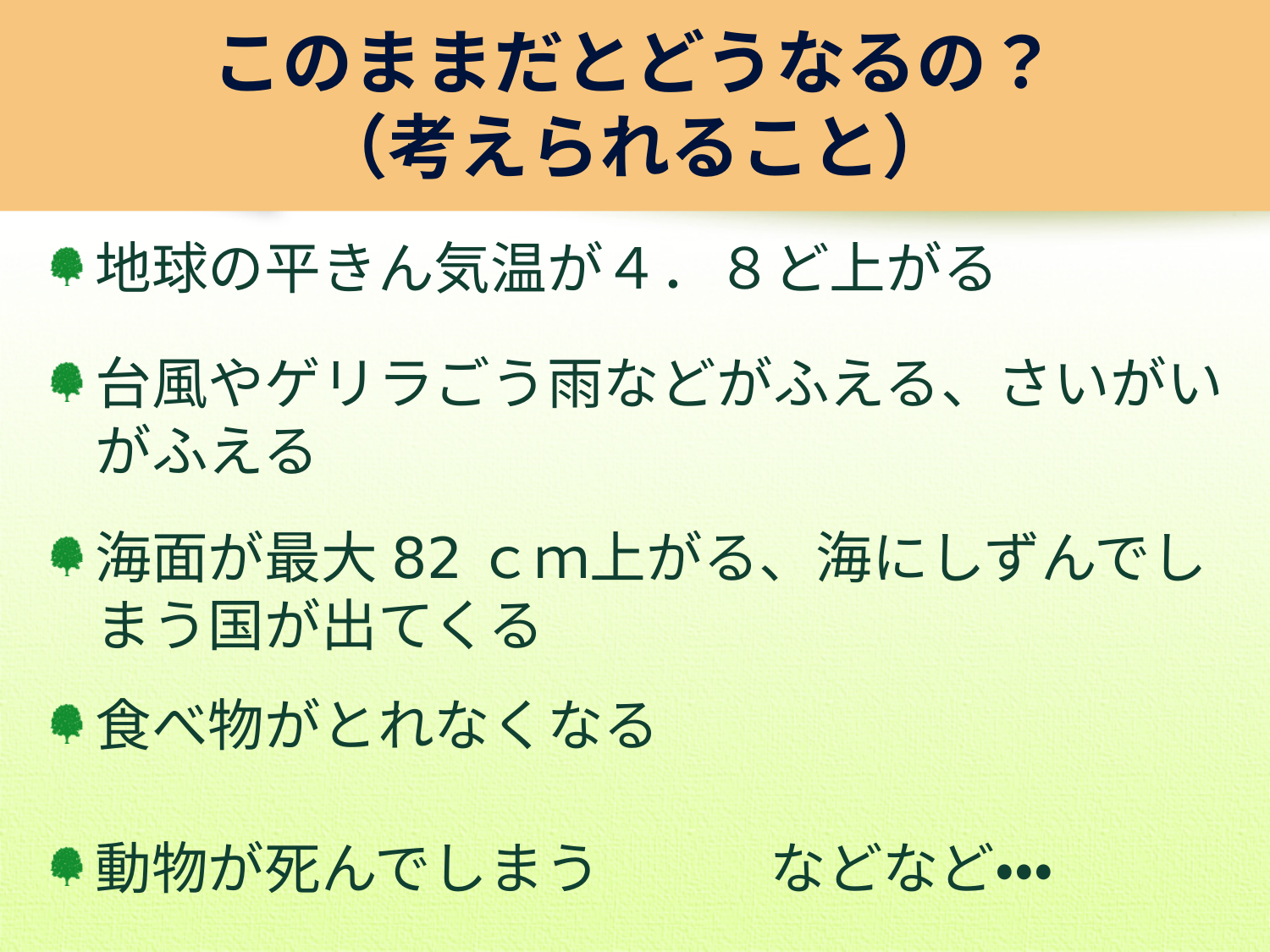

このままだとどうなるの？
（考えられること）
地球の平きん気温が４．８ど上がる

台風やゲリラごう雨などがふえる、さいがいがふえる

海面が最大82ｃｍ上がる、海にしずんでしまう国が出てくる

食べ物がとれなくなる

動物が死んでしまう　　　などなど・・・